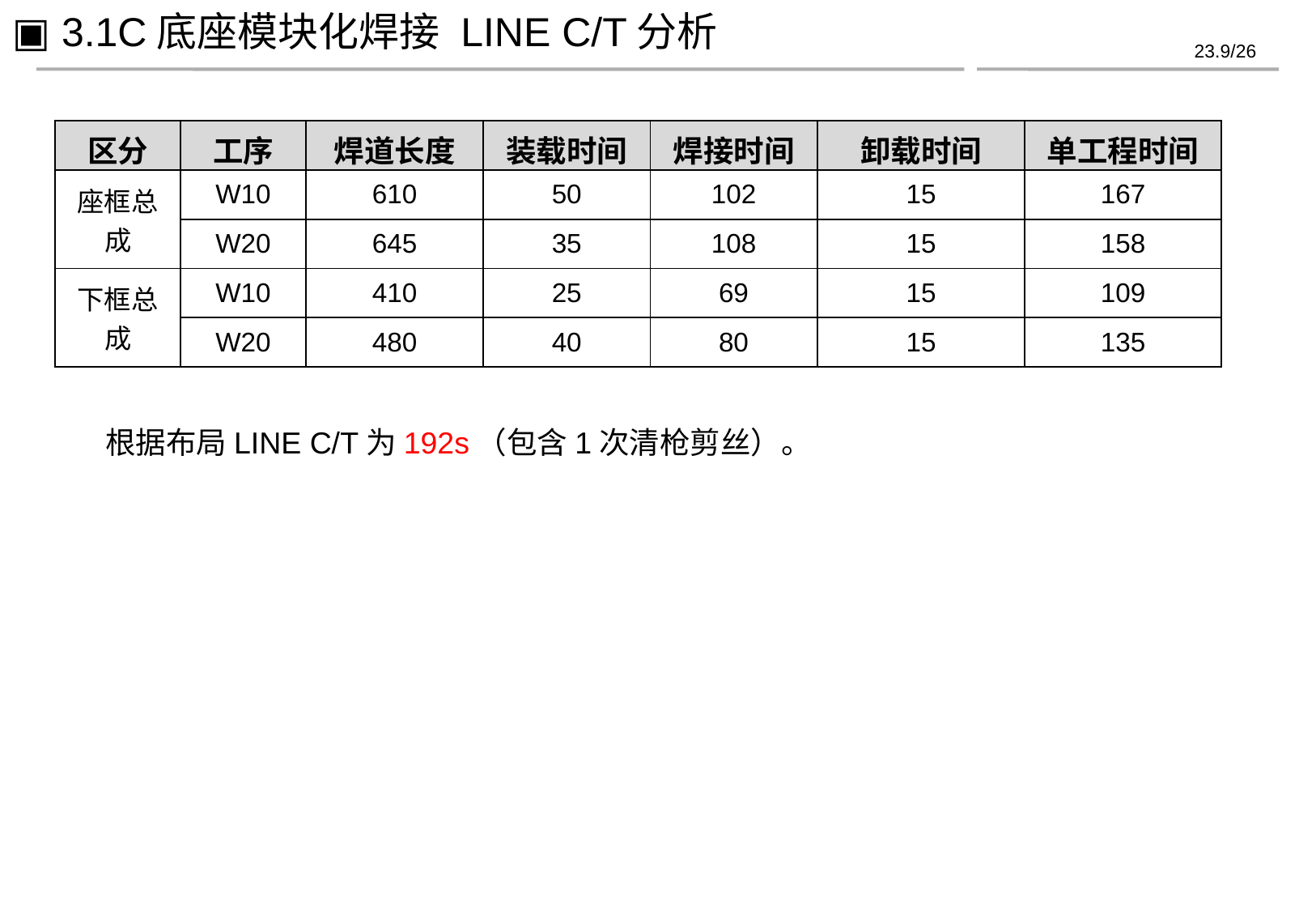

▣ 3.1C底座模块化焊接 LINE C/T分析
| 区分 | 工序 | 焊道长度 | 装载时间 | 焊接时间 | 卸载时间 | 单工程时间 |
| --- | --- | --- | --- | --- | --- | --- |
| 座框总成 | W10 | 610 | 50 | 102 | 15 | 167 |
|  | W20 | 645 | 35 | 108 | 15 | 158 |
| 下框总成 | W10 | 410 | 25 | 69 | 15 | 109 |
|  | W20 | 480 | 40 | 80 | 15 | 135 |
根据布局LINE C/T为192s（包含1次清枪剪丝）。